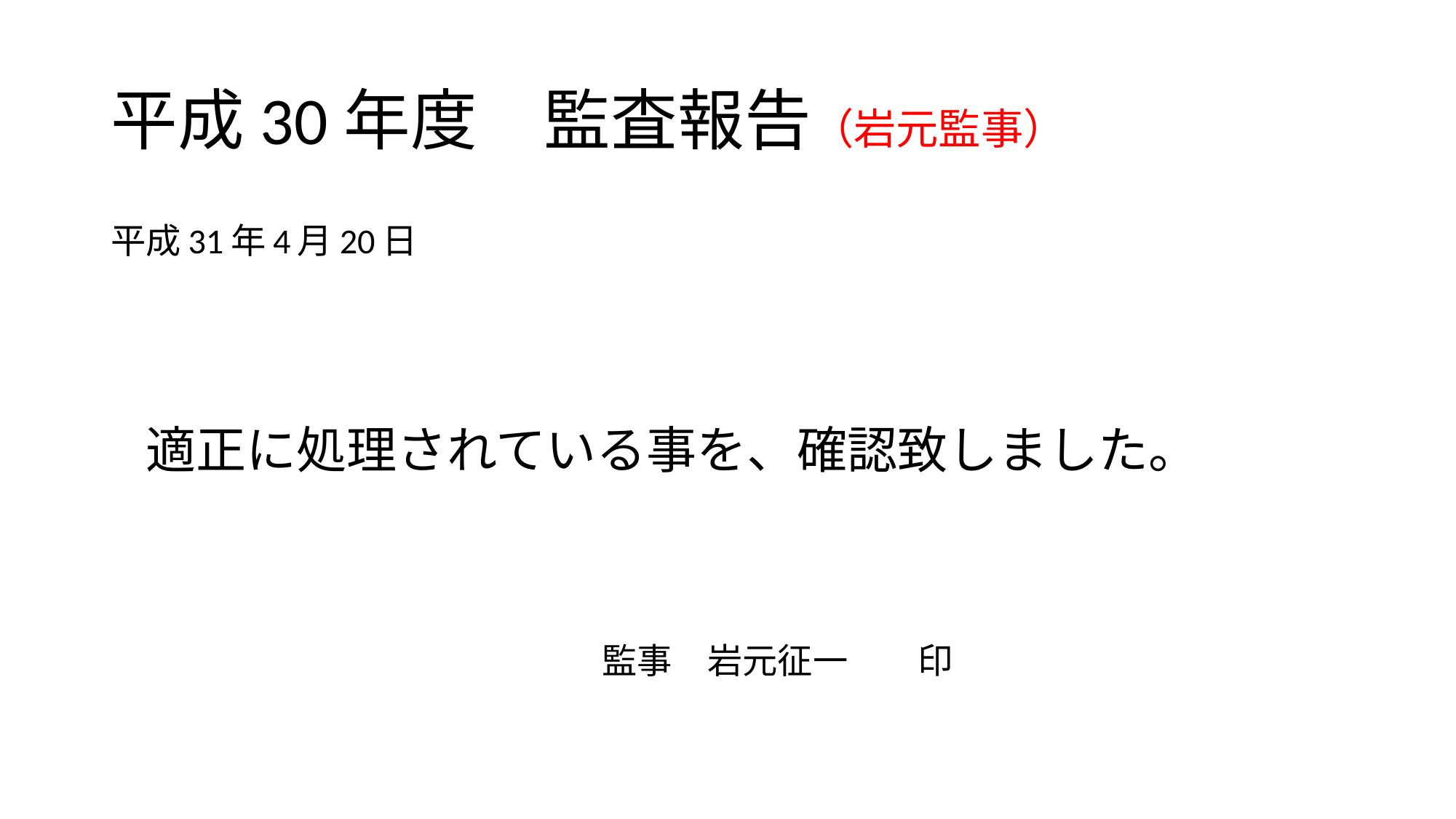

# 平成30年度　監査報告（岩元監事）
平成31年4月20日

　適正に処理されている事を、確認致しました。

　　　　　　　　　　　　　　監事　岩元征一　　印